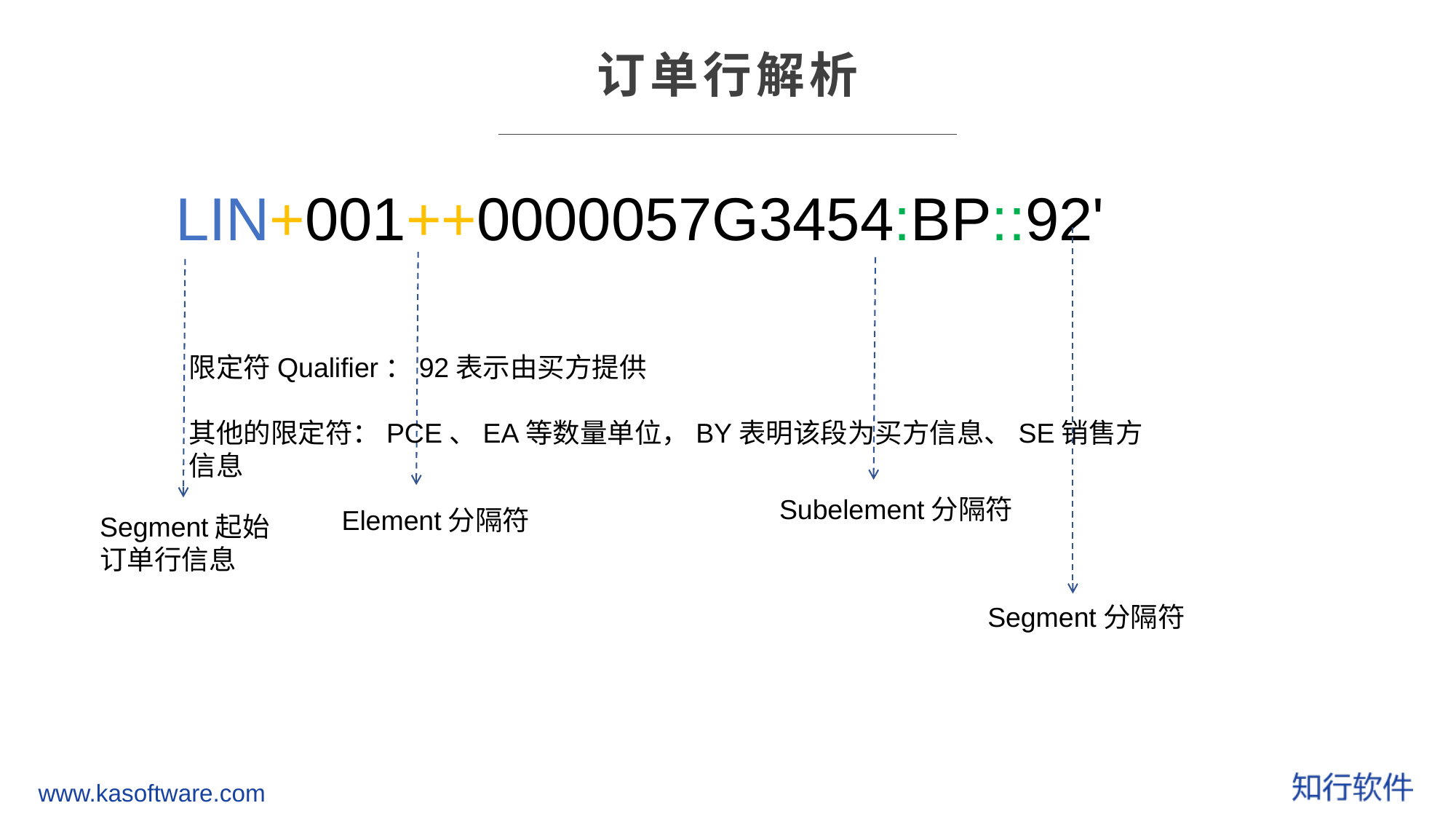

# 订单行解析
LIN+001++0000057G3454:BP::92'

限定符Qualifier：92表示由买方提供

其他的限定符：PCE、EA等数量单位，BY表明该段为买方信息、SE销售方信息
Subelement分隔符
Element分隔符
Segment起始订单行信息
Segment分隔符